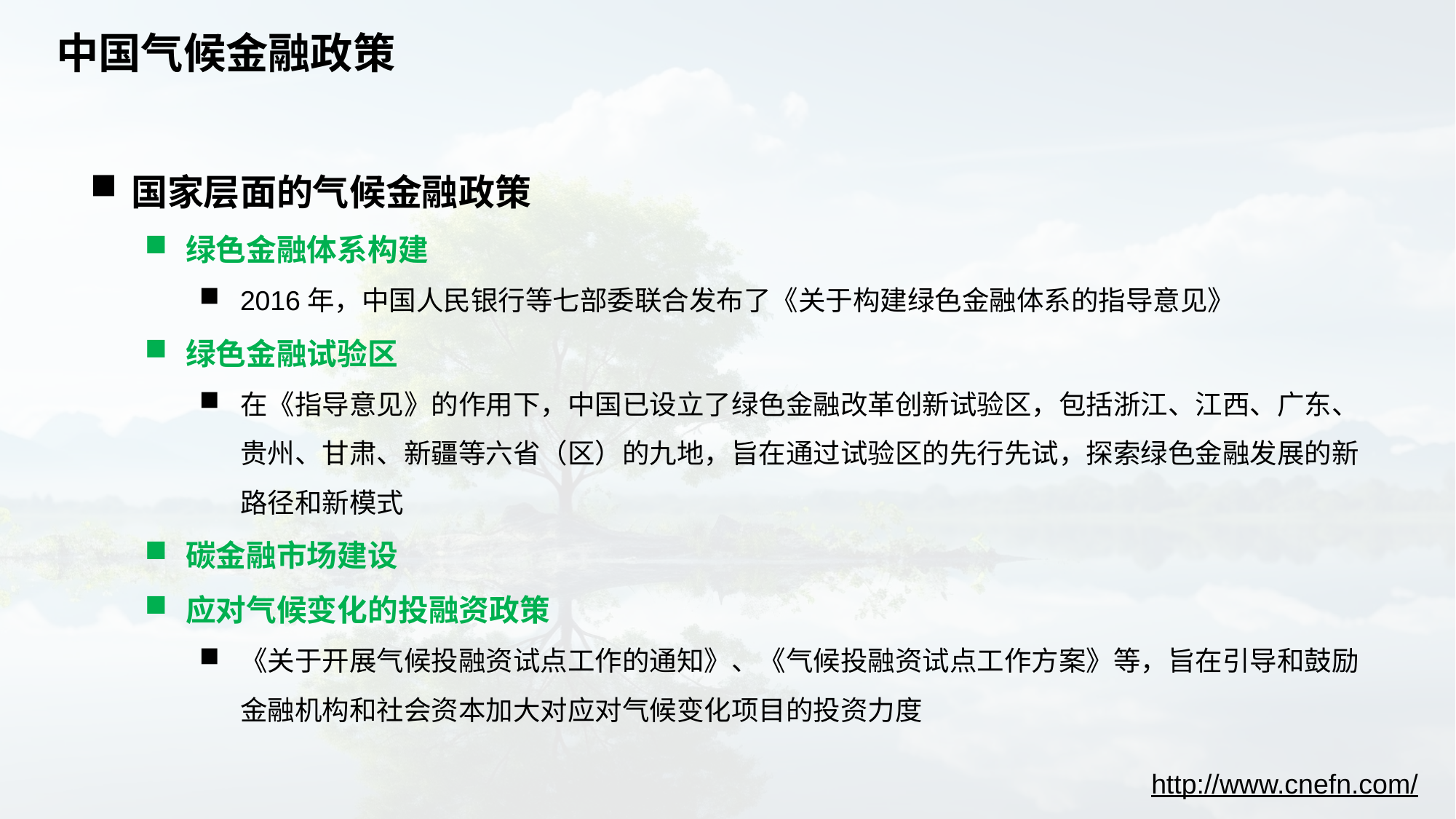

# 中国气候金融政策
国家层面的气候金融政策
绿色金融体系构建
2016年，中国人民银行等七部委联合发布了《关于构建绿色金融体系的指导意见》
绿色金融试验区
在《指导意见》的作用下，中国已设立了绿色金融改革创新试验区，包括浙江、江西、广东、贵州、甘肃、新疆等六省（区）的九地，旨在通过试验区的先行先试，探索绿色金融发展的新路径和新模式
碳金融市场建设
应对气候变化的投融资政策
《关于开展气候投融资试点工作的通知》、《气候投融资试点工作方案》等，旨在引导和鼓励金融机构和社会资本加大对应对气候变化项目的投资力度